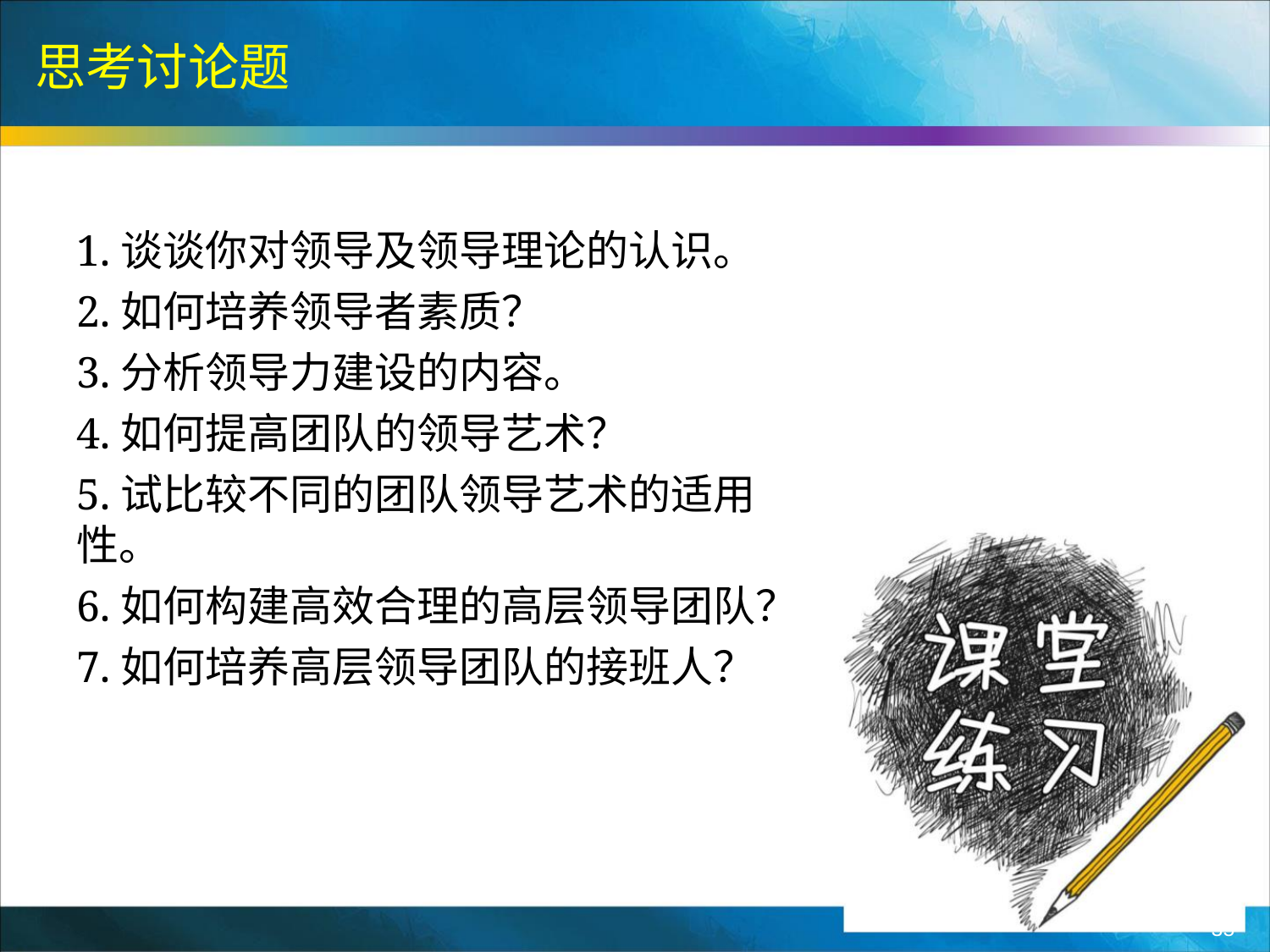

思考讨论题
1.谈谈你对领导及领导理论的认识。
2.如何培养领导者素质？
3.分析领导力建设的内容。
4.如何提高团队的领导艺术？
5.试比较不同的团队领导艺术的适用
性。
6.如何构建高效合理的高层领导团队？
7.如何培养高层领导团队的接班人？
35